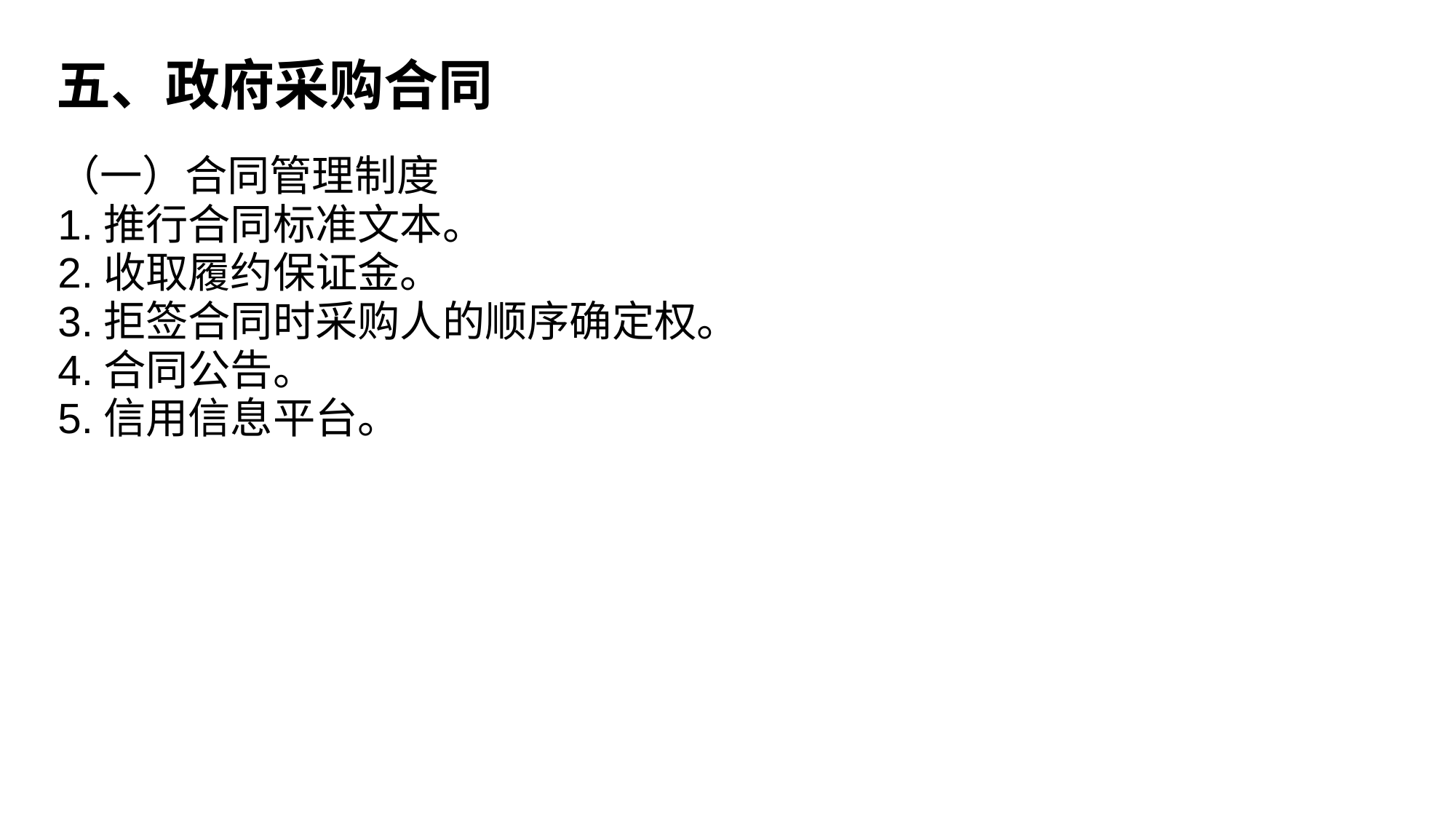

五、政府采购合同

（一）合同管理制度
1.推行合同标准文本。
2.收取履约保证金。
3.拒签合同时采购人的顺序确定权。
4.合同公告。
5.信用信息平台。